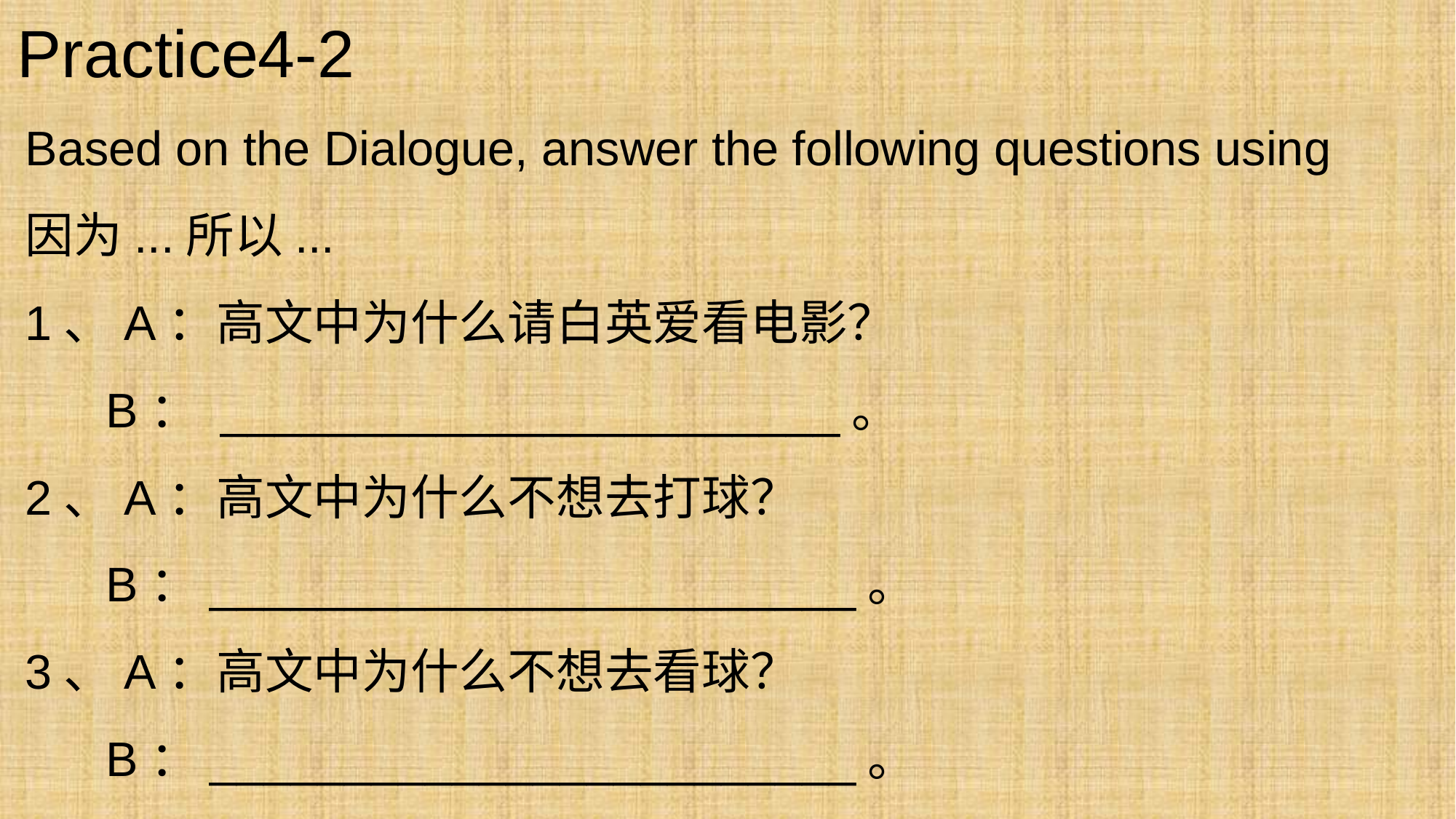

Practice4-2
Based on the Dialogue, answer the following questions using 因为...所以...
1、A：高文中为什么请白英爱看电影？
      B： _______________________。
2、A：高文中为什么不想去打球？
      B：________________________。
3、A：高文中为什么不想去看球？
      B：________________________。